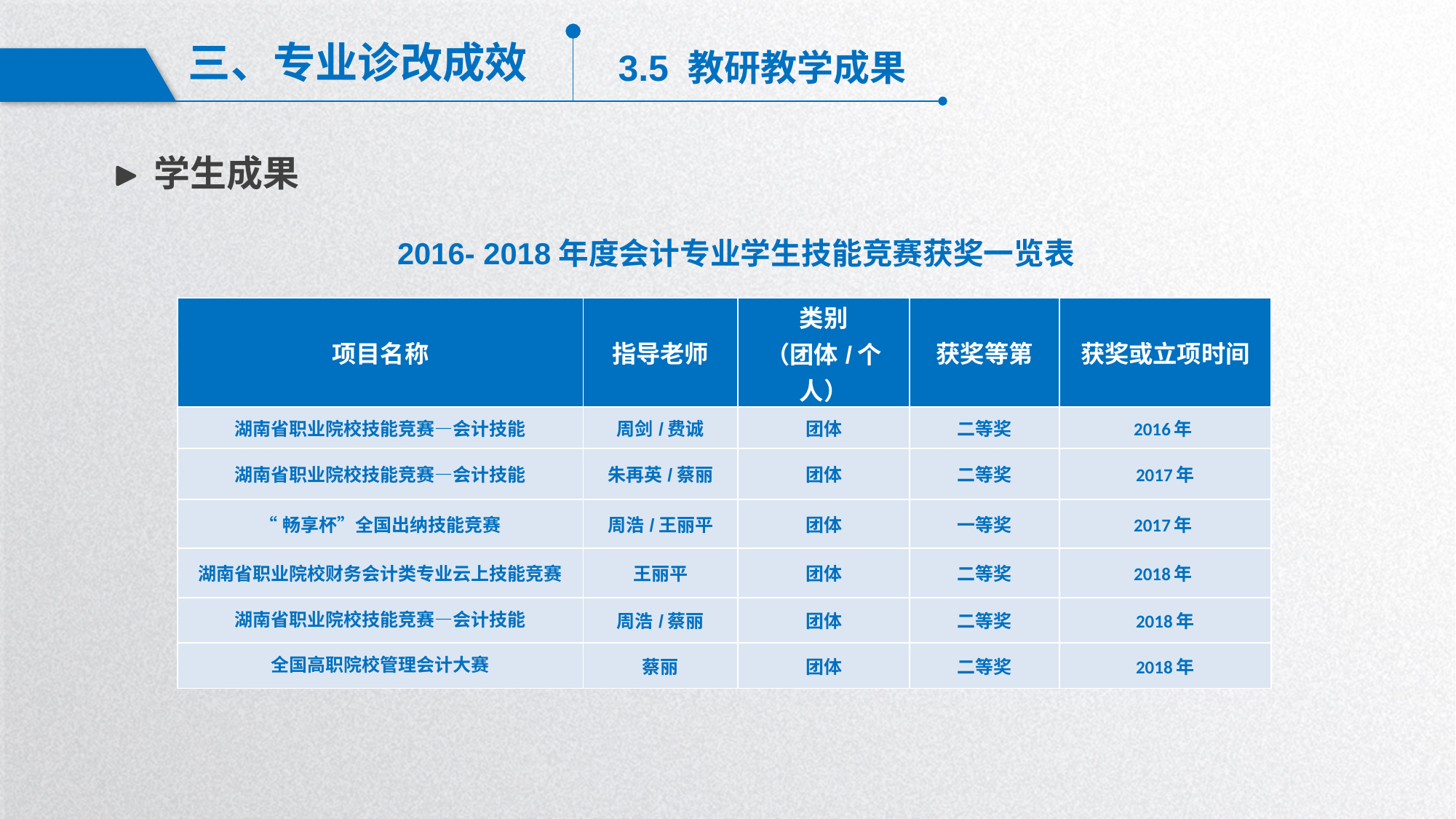

三、专业诊改成效
3.5 教研教学成果

学生成果

2016- 2018年度会计专业学生技能竞赛获奖一览表
| 项目名称 | 指导老师 | 类别 （团体/个人） | 获奖等第 | 获奖或立项时间 |
| --- | --- | --- | --- | --- |
| 湖南省职业院校技能竞赛—会计技能 | 周剑/费诚 | 团体 | 二等奖 | 2016年 |
| 湖南省职业院校技能竞赛—会计技能 | 朱再英/蔡丽 | 团体 | 二等奖 | 2017年 |
| “畅享杯”全国出纳技能竞赛 | 周浩/王丽平 | 团体 | 一等奖 | 2017年 |
| 湖南省职业院校财务会计类专业云上技能竞赛 | 王丽平 | 团体 | 二等奖 | 2018年 |
| 湖南省职业院校技能竞赛—会计技能 | 周浩/蔡丽 | 团体 | 二等奖 | 2018年 |
| 全国高职院校管理会计大赛 | 蔡丽 | 团体 | 二等奖 | 2018年 |